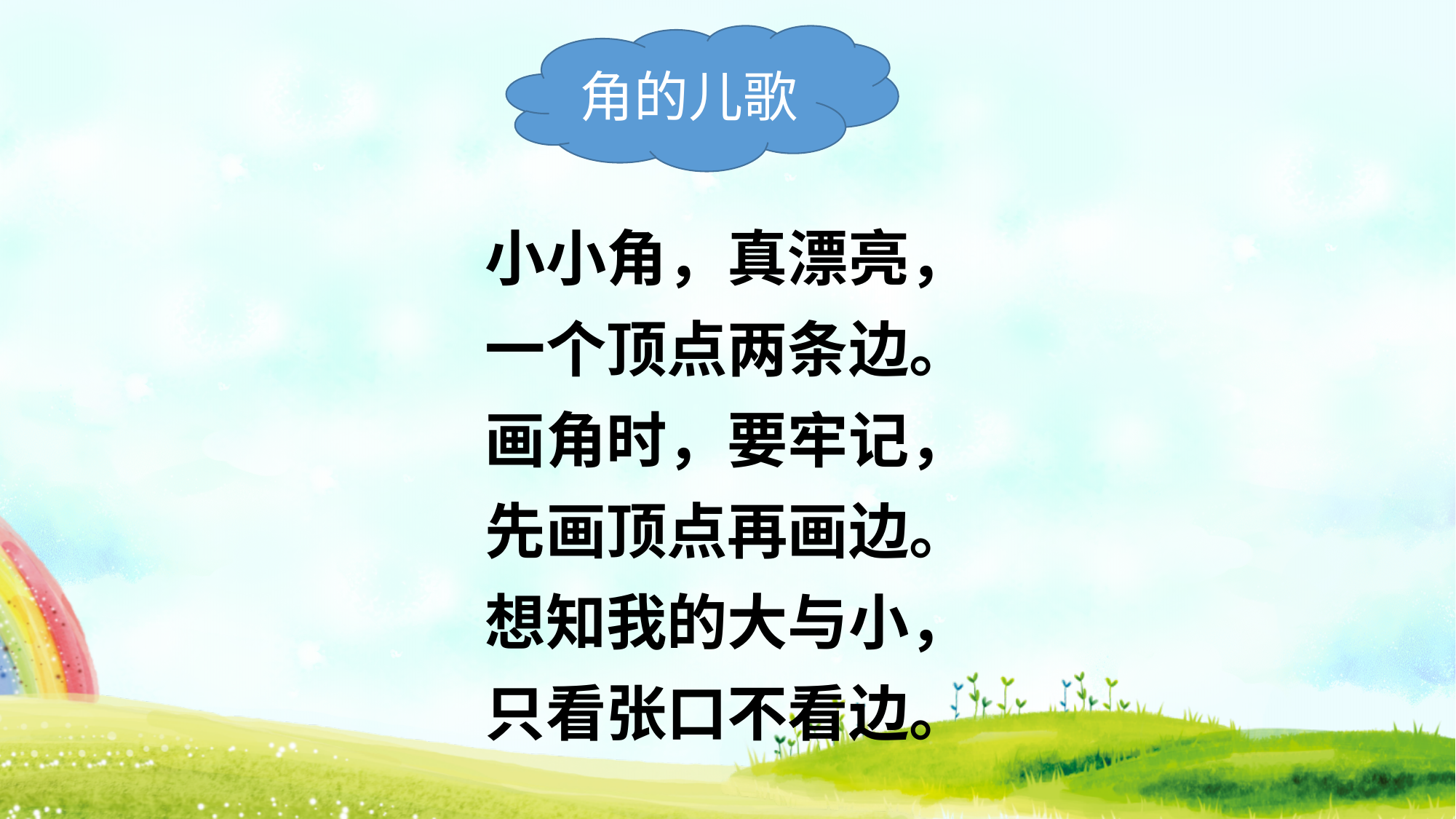

角的儿歌
小小角，真漂亮，
一个顶点两条边。
画角时，要牢记，
先画顶点再画边。
想知我的大与小，
只看张口不看边。